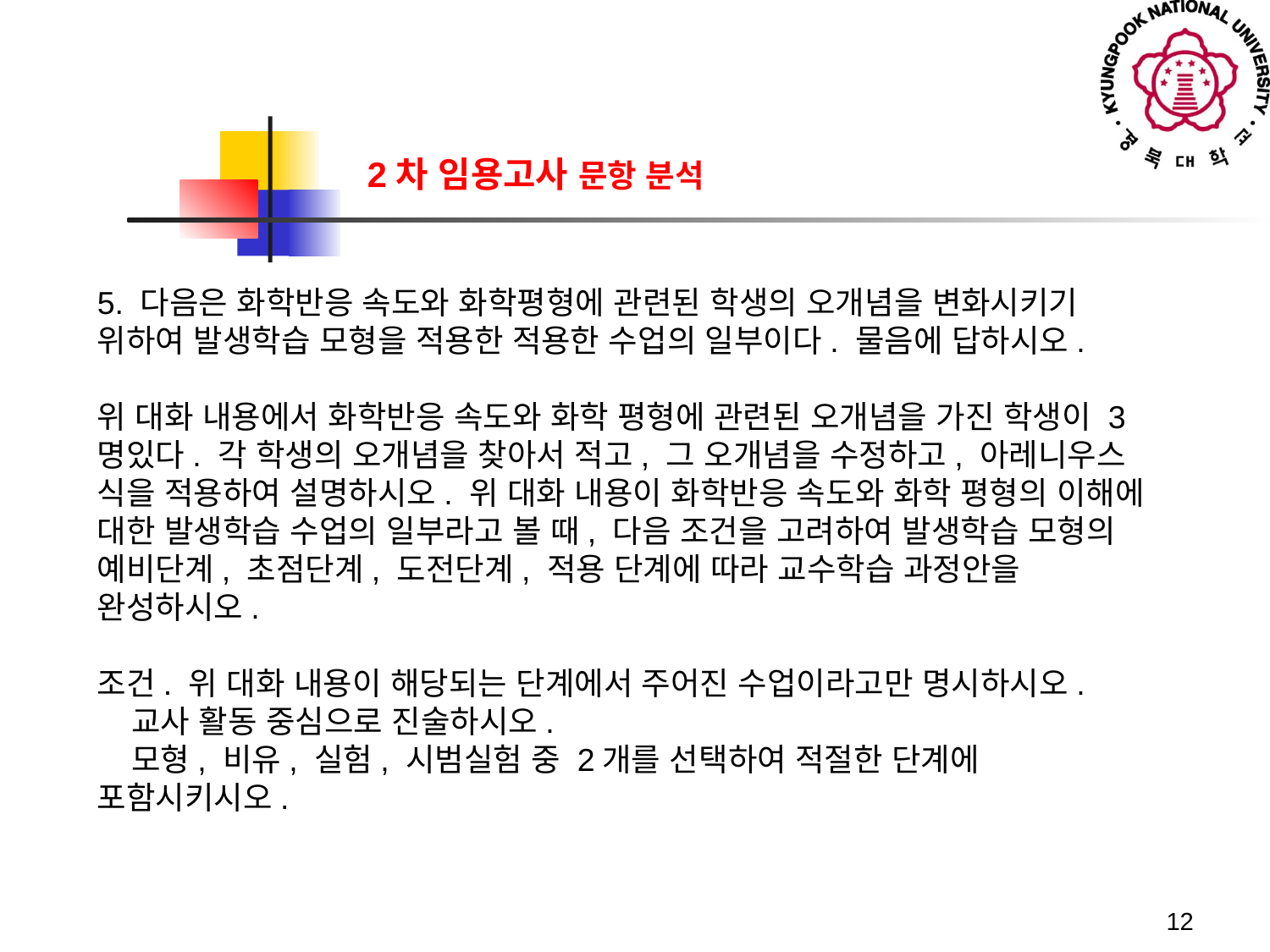

2차 임용고사 문항 분석
5. 다음은 화학반응 속도와 화학평형에 관련된 학생의 오개념을 변화시키기 위하여 발생학습 모형을 적용한 적용한 수업의 일부이다. 물음에 답하시오.

위 대화 내용에서 화학반응 속도와 화학 평형에 관련된 오개념을 가진 학생이 3명있다. 각 학생의 오개념을 찾아서 적고, 그 오개념을 수정하고, 아레니우스 식을 적용하여 설명하시오. 위 대화 내용이 화학반응 속도와 화학 평형의 이해에 대한 발생학습 수업의 일부라고 볼 때, 다음 조건을 고려하여 발생학습 모형의 예비단계, 초점단계, 도전단계, 적용 단계에 따라 교수학습 과정안을 완성하시오.

조건. 위 대화 내용이 해당되는 단계에서 주어진 수업이라고만 명시하시오.
   교사 활동 중심으로 진술하시오.
   모형, 비유, 실험, 시범실험 중 2개를 선택하여 적절한 단계에 포함시키시오.
12